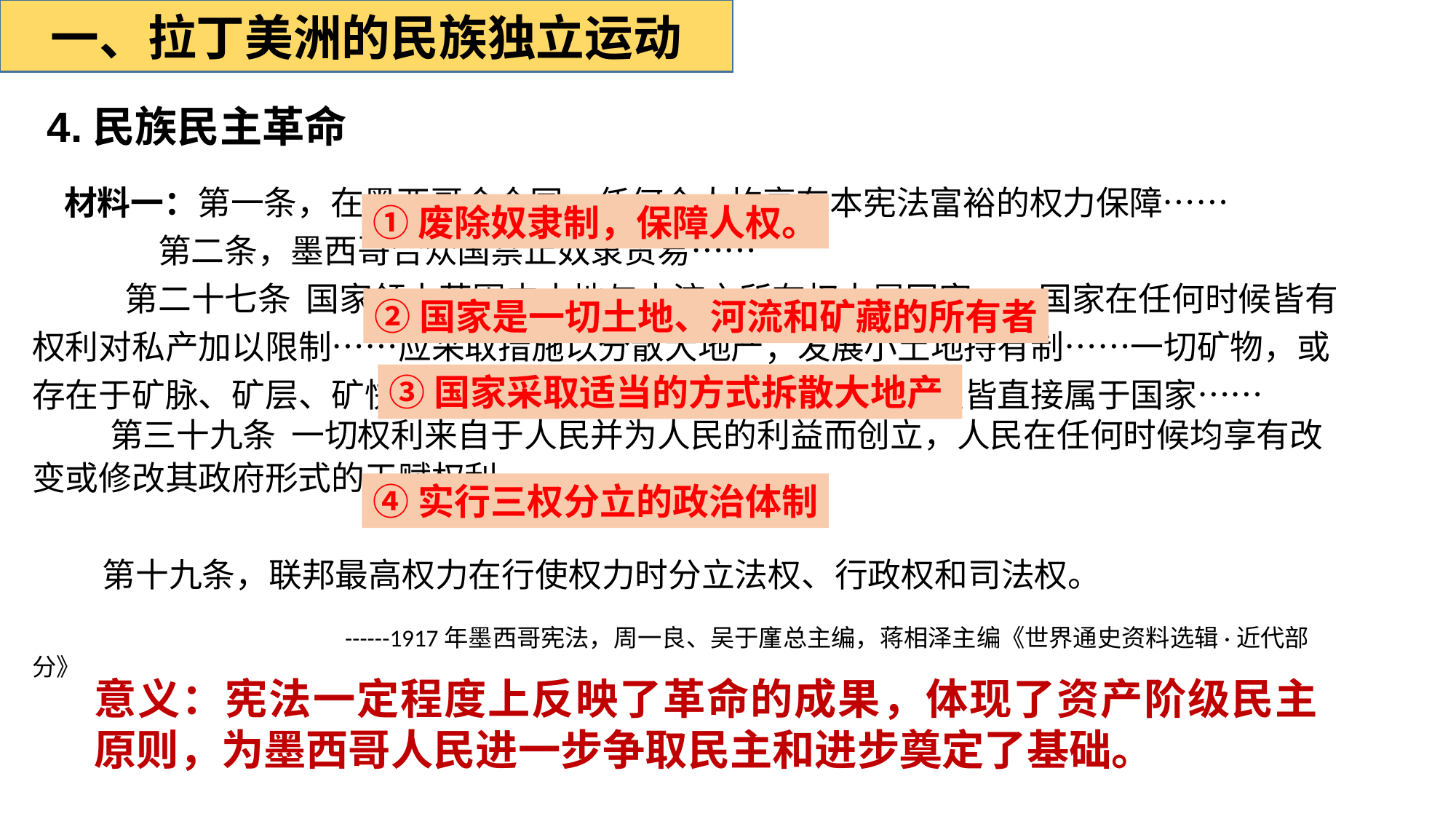

一、拉丁美洲的民族独立运动
4.民族民主革命

材料一：第一条，在墨西哥合众国，任何个人均享有本宪法富裕的权力保障……
    第二条，墨西哥合众国禁止奴隶贸易……
      第二十七条  国家领土范围内土地与水流之所有权本属国家……国家在任何时候皆有权利对私产加以限制……应采取措施以分散大地产；发展小土地持有制……一切矿物，或存在于矿脉、矿层、矿快或矿床中构成矿物质物质……其所有权皆直接属于国家……
    第三十九条  一切权利来自于人民并为人民的利益而创立，人民在任何时候均享有改变或修改其政府形式的天赋权利……

   第十九条，联邦最高权力在行使权力时分立法权、行政权和司法权。

                                                  ------1917年墨西哥宪法，周一良、吴于廑总主编，蒋相泽主编《世界通史资料选辑·近代部分》
①废除奴隶制，保障人权。
②国家是一切土地、河流和矿藏的所有者
③国家采取适当的方式拆散大地产
④实行三权分立的政治体制
意义：宪法一定程度上反映了革命的成果，体现了资产阶级民主原则，为墨西哥人民进一步争取民主和进步奠定了基础。